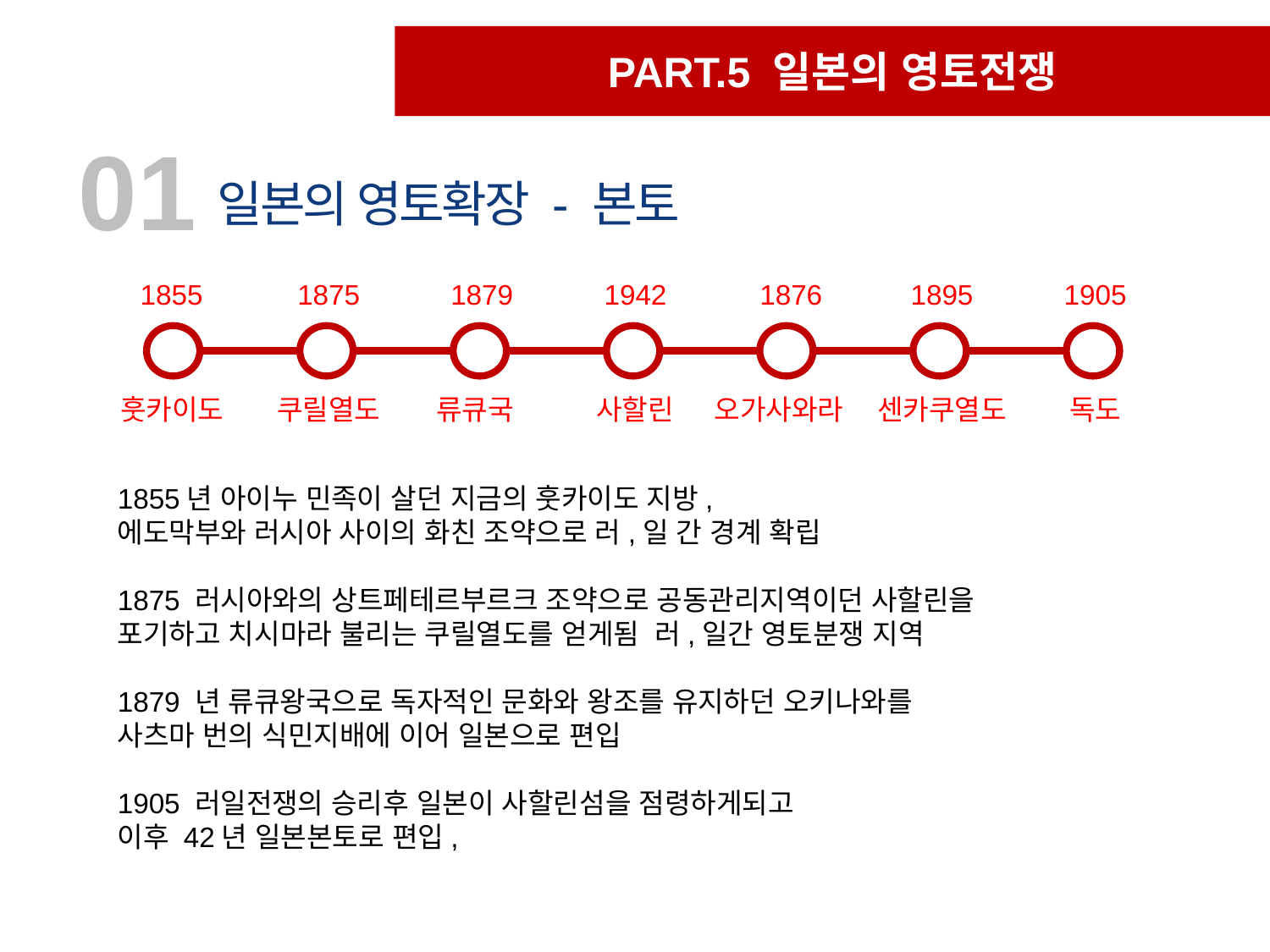

PART.5 일본의 영토전쟁
01
일본의 영토확장 - 본토
1855
1875
1879
1942
1876
1895
1905

훗카이도
쿠릴열도
류큐국
사할린
오가사와라
센카쿠열도
독도
1855년 아이누 민족이 살던 지금의 훗카이도 지방,
에도막부와 러시아 사이의 화친 조약으로 러,일 간 경계 확립

1875 러시아와의 상트페테르부르크 조약으로 공동관리지역이던 사할린을
포기하고 치시마라 불리는 쿠릴열도를 얻게됨  러,일간 영토분쟁 지역

1879 년 류큐왕국으로 독자적인 문화와 왕조를 유지하던 오키나와를
사츠마 번의 식민지배에 이어 일본으로 편입

1905 러일전쟁의 승리후 일본이 사할린섬을 점령하게되고
이후 42년 일본본토로 편입,